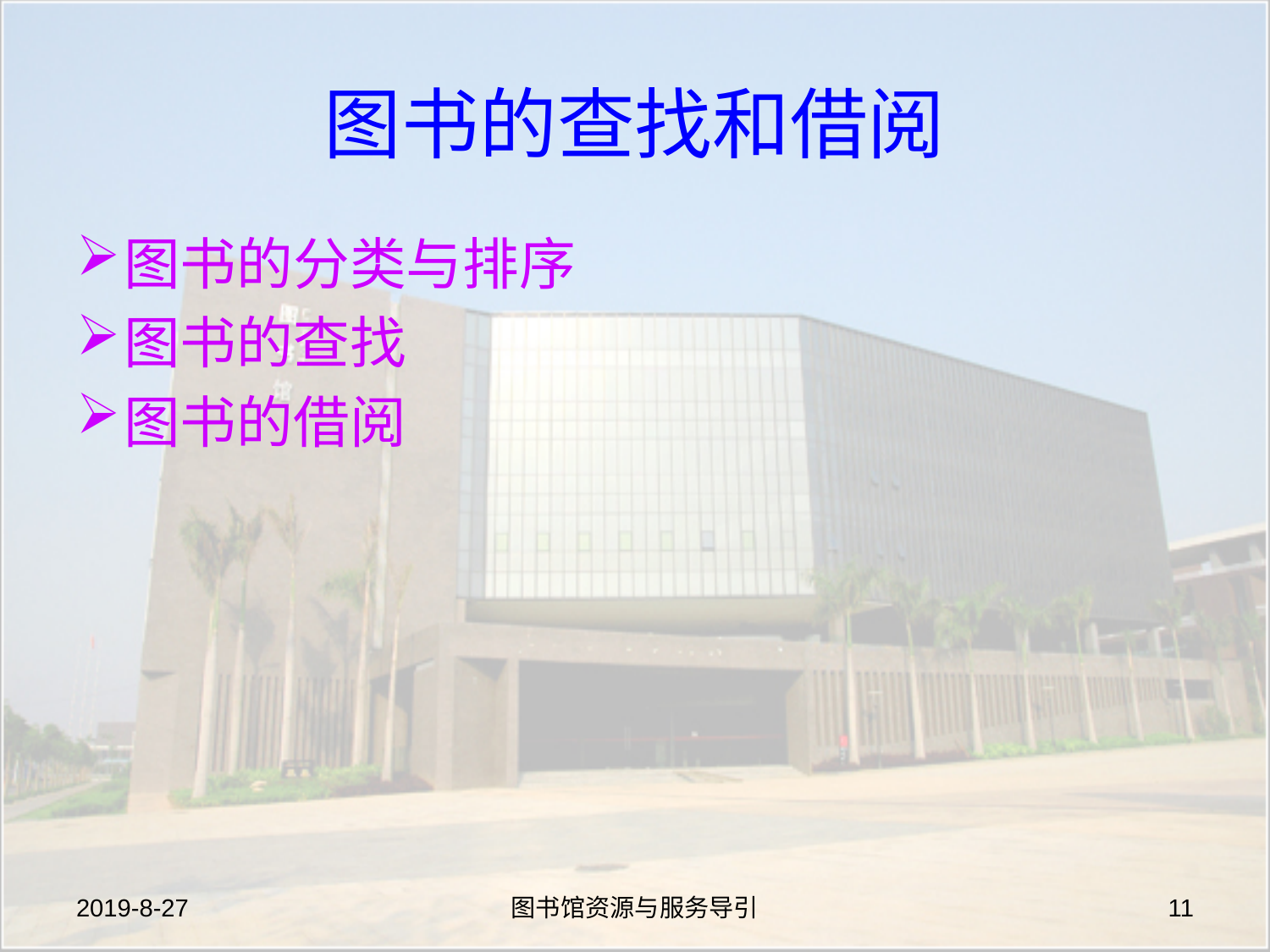

# 图书的查找和借阅
图书的分类与排序
图书的查找
图书的借阅
2019-8-27
图书馆资源与服务导引
11